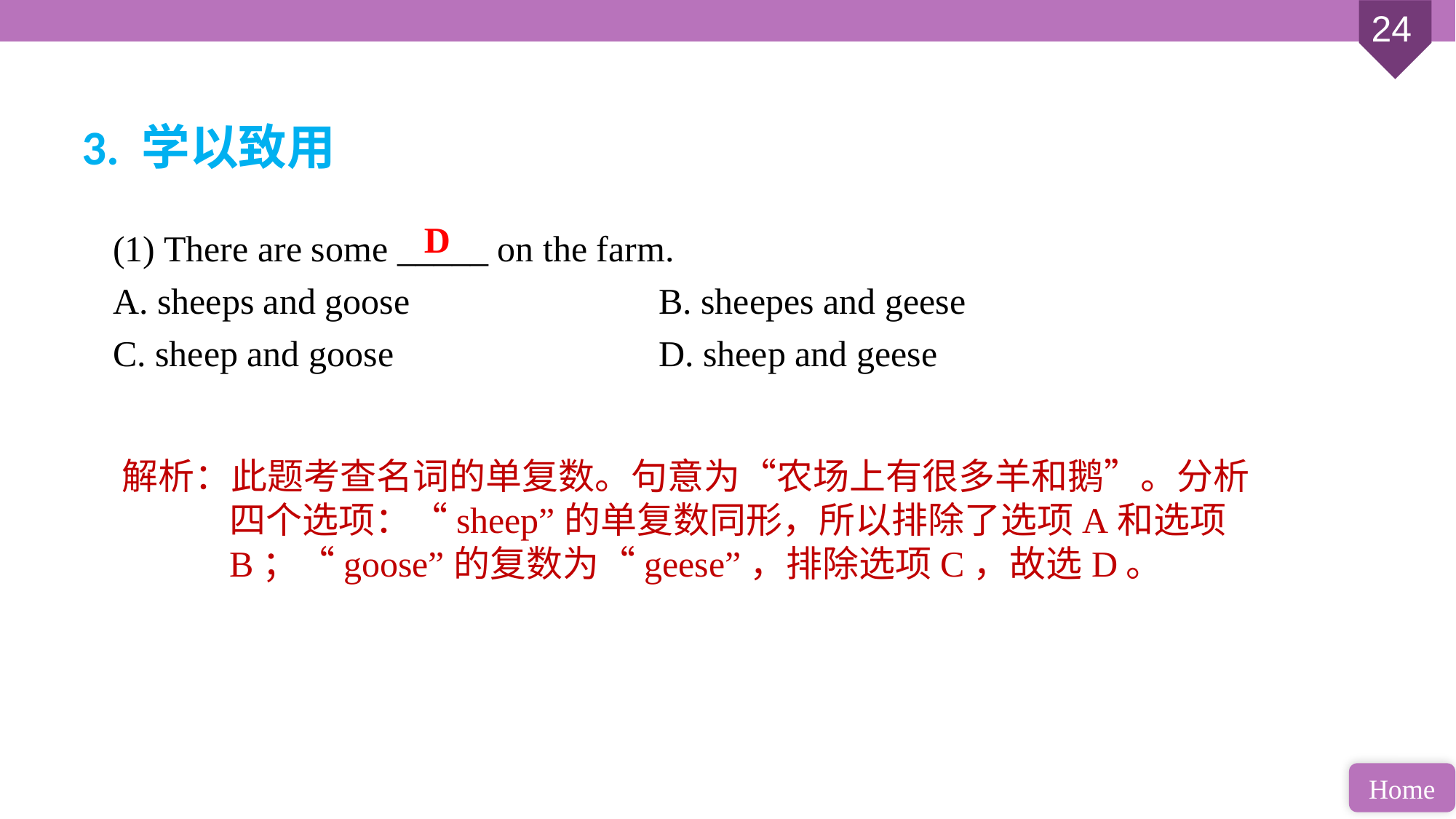

3. 学以致用
(1) There are some _____ on the farm.
A. sheeps and goose			B. sheepes and geese
C. sheep and goose 			D. sheep and geese
D
解析：此题考查名词的单复数。句意为“农场上有很多羊和鹅”。分析四个选项：“sheep”的单复数同形，所以排除了选项A和选项B；“goose”的复数为“geese”，排除选项C，故选D。